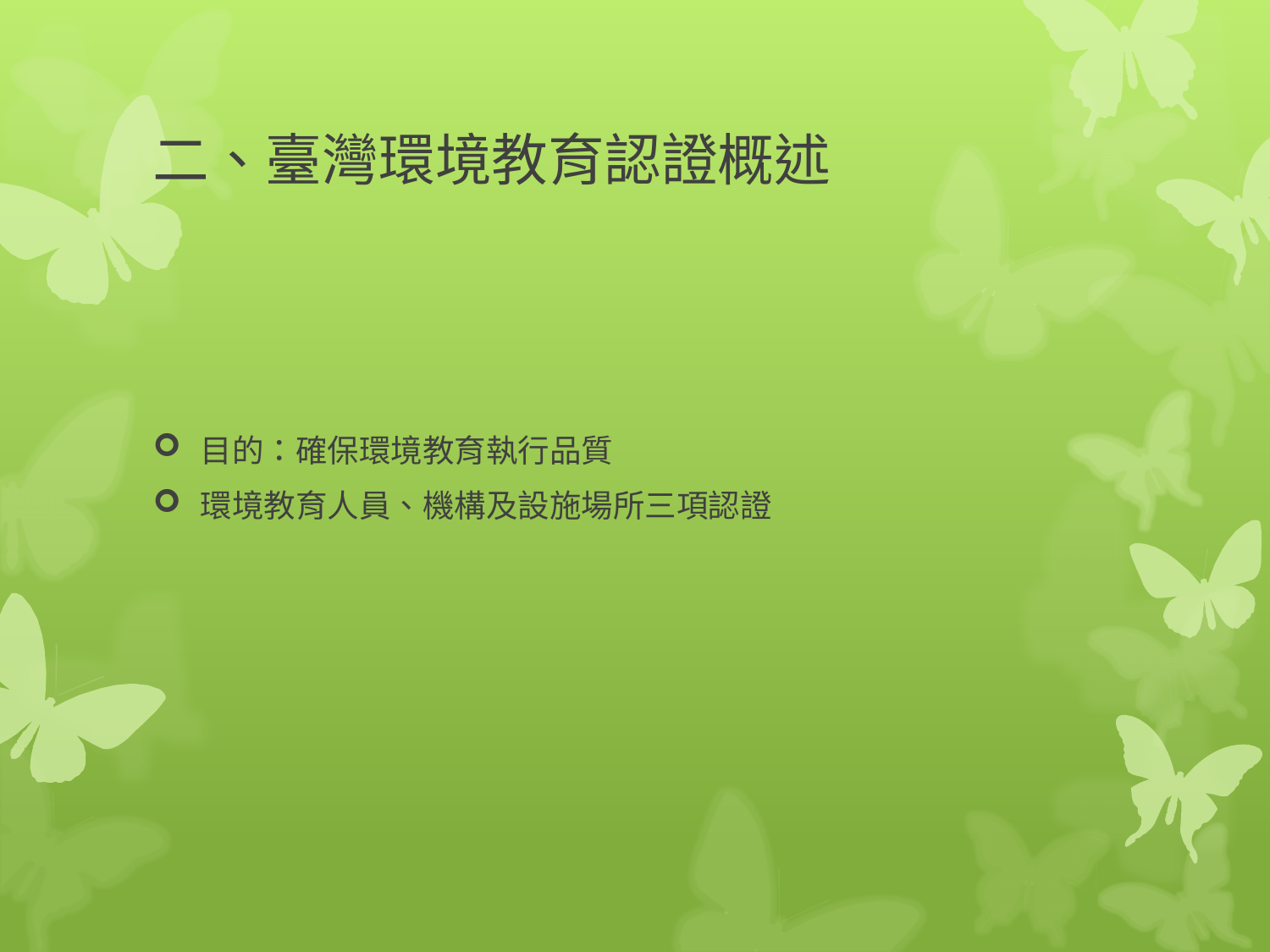

# 二、臺灣環境教育認證概述

目的：確保環境教育執行品質
環境教育人員、機構及設施場所三項認證